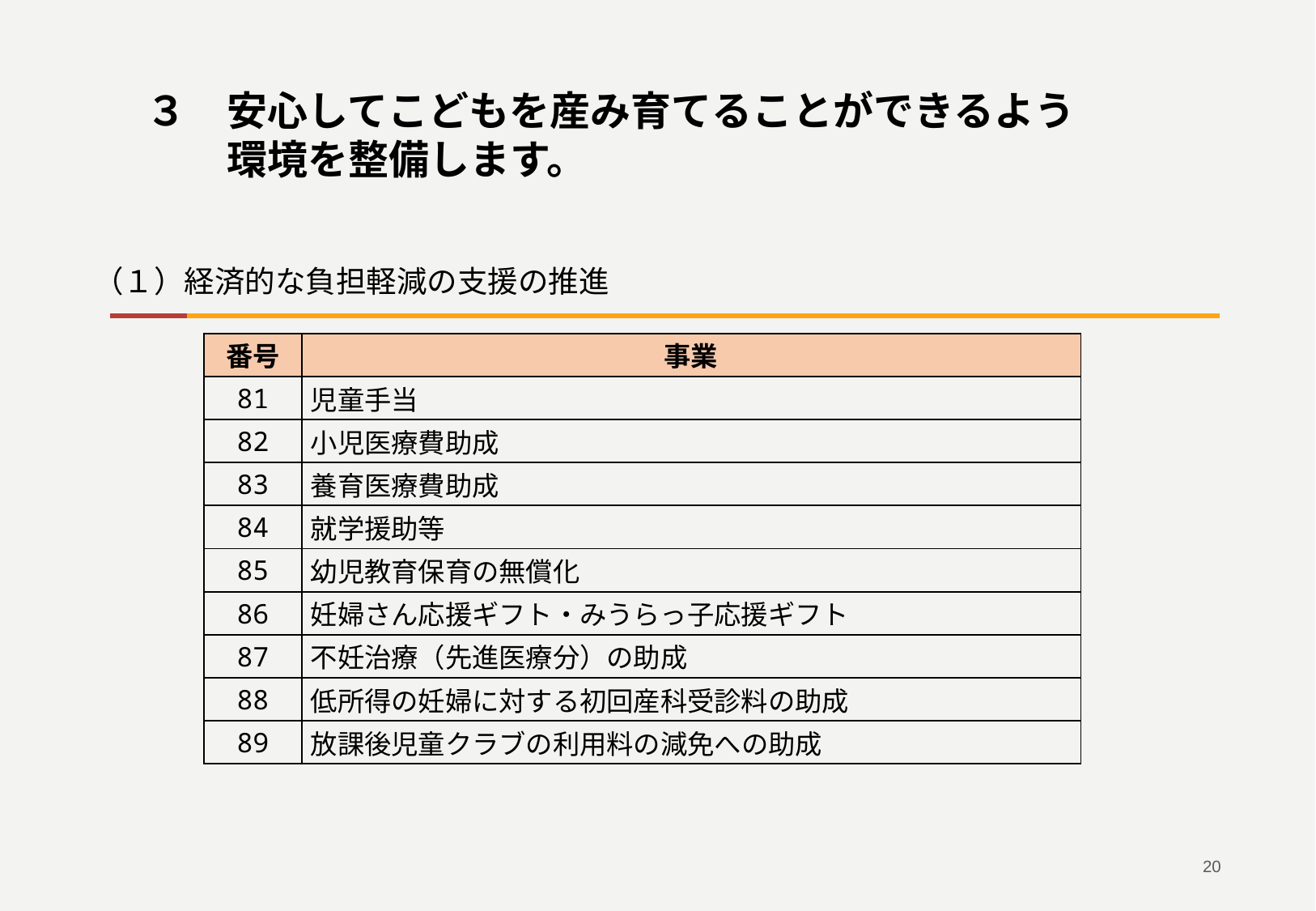

３　安心してこどもを産み育てることができるよう
　　環境を整備します。
（１）経済的な負担軽減の支援の推進
| 番号 | 事業 |
| --- | --- |
| 81 | 児童手当 |
| 82 | 小児医療費助成 |
| 83 | 養育医療費助成 |
| 84 | 就学援助等 |
| 85 | 幼児教育保育の無償化 |
| 86 | 妊婦さん応援ギフト・みうらっ子応援ギフト |
| 87 | 不妊治療（先進医療分）の助成 |
| 88 | 低所得の妊婦に対する初回産科受診料の助成 |
| 89 | 放課後児童クラブの利用料の減免への助成 |
20